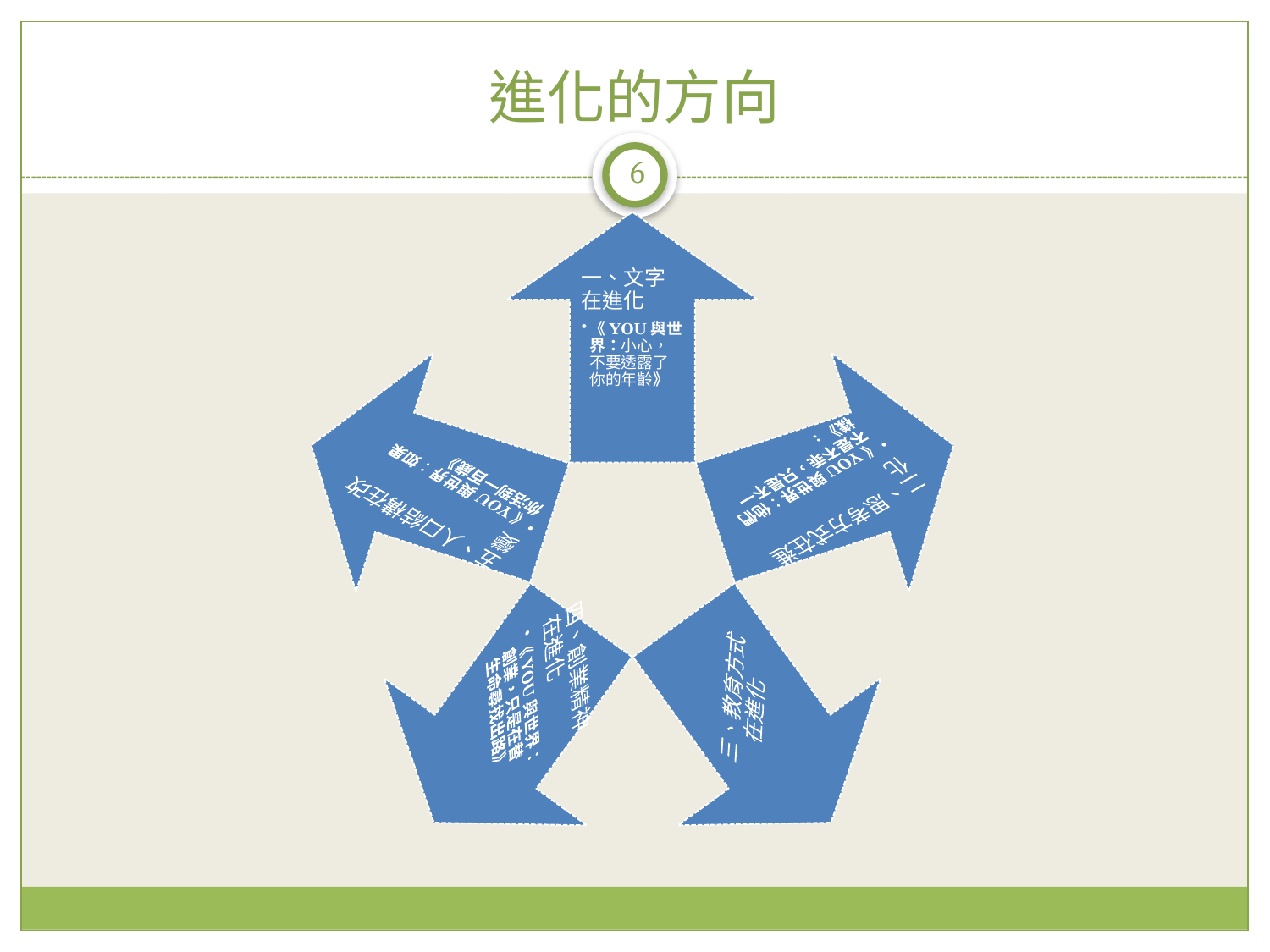

# 進化的方向
6
一、文字在進化
《YOU與世界：小心，不要透露了你的年齡》
二、思考方式在進化
《YOU與世界：他們不是不乖，只是不一樣》:
三、教育方式在進化
四、創業精神在進化
《YOU與世界：創業，只是在替生命尋找出路》
五、人口結構在改變
《YOU與世界：如果你活到一百歲》